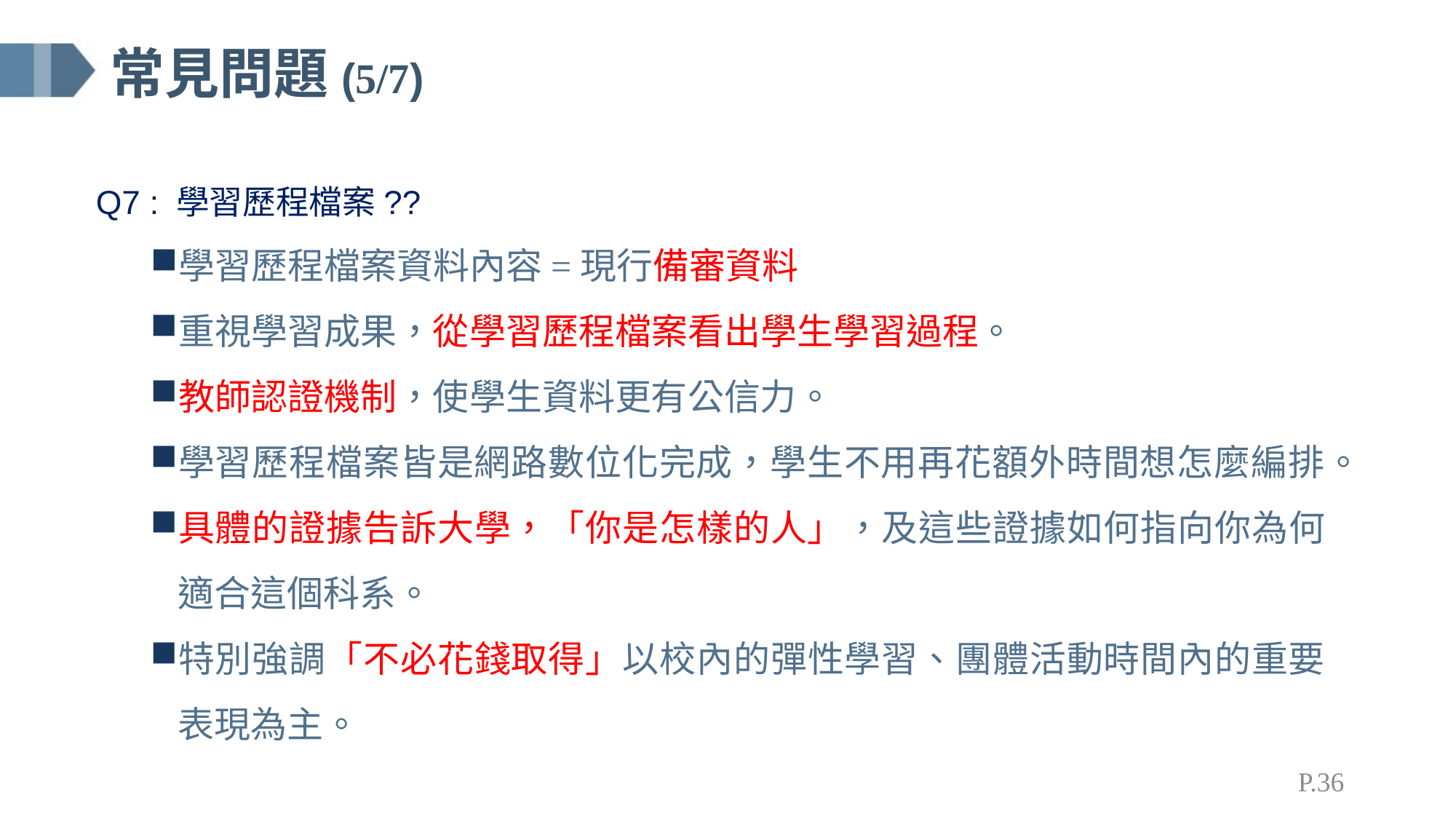

# 常見問題(5/7)
Q7 : 學習歷程檔案??
學習歷程檔案資料內容=現行備審資料
重視學習成果，從學習歷程檔案看出學生學習過程。
教師認證機制，使學生資料更有公信力。
學習歷程檔案皆是網路數位化完成，學生不用再花額外時間想怎麼編排。
具體的證據告訴大學，「你是怎樣的人」，及這些證據如何指向你為何適合這個科系。
特別強調「不必花錢取得」以校內的彈性學習、團體活動時間內的重要表現為主。

P.36